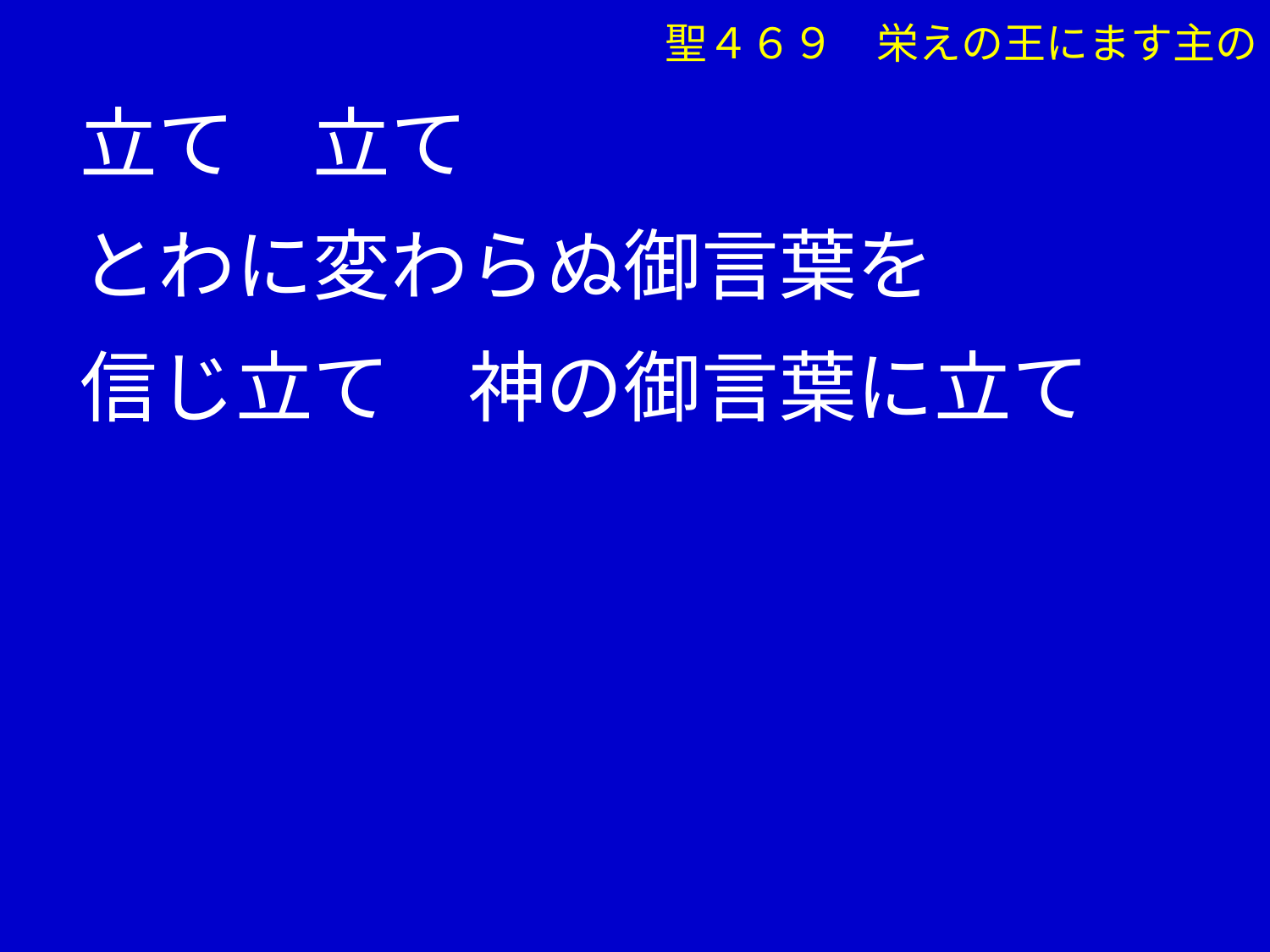

聖４６９　栄えの王にます主の
立て　立て
とわに変わらぬ御言葉を
信じ立て　神の御言葉に立て